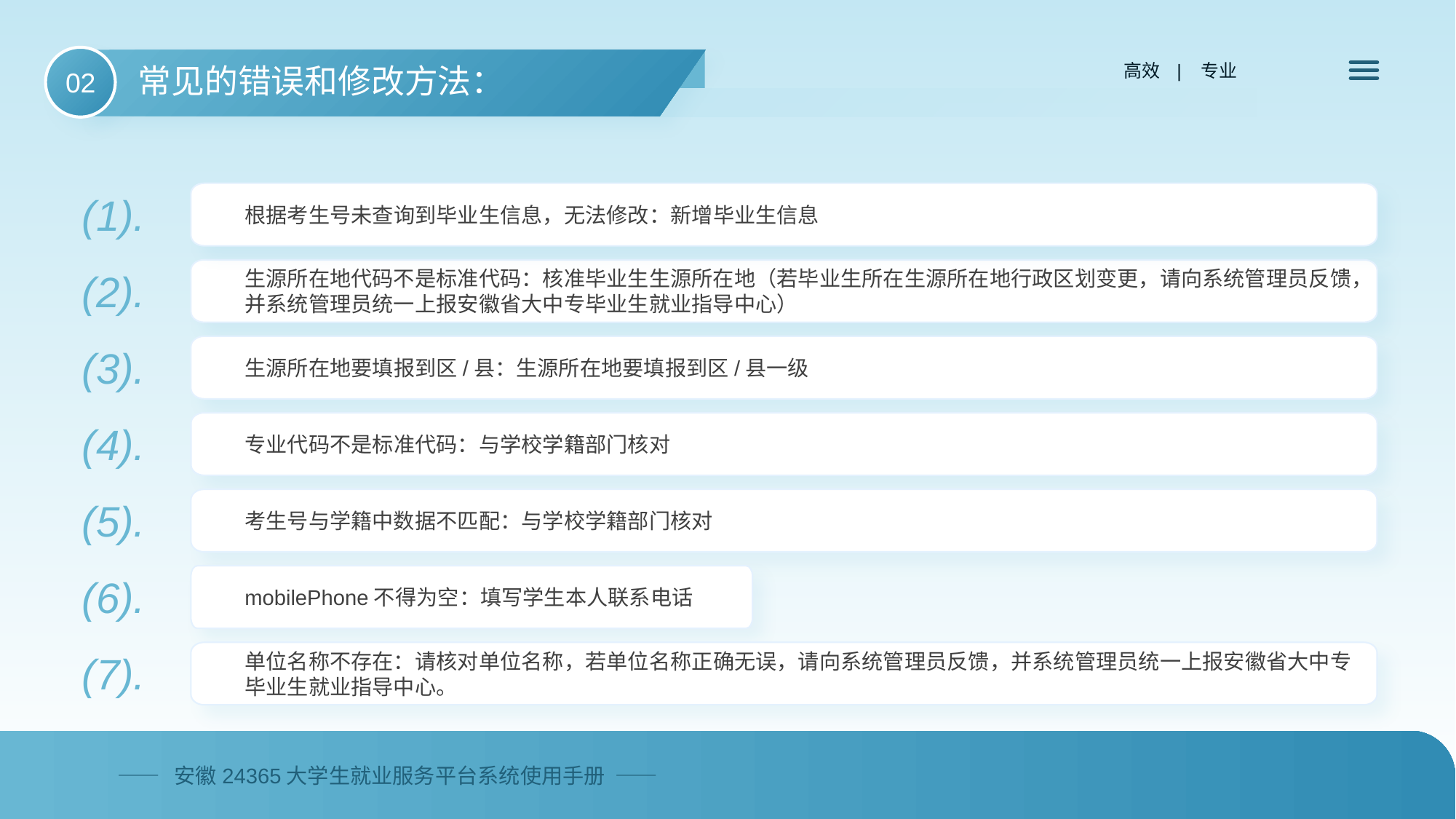

02

常见的错误和修改方法：

  高效   |   专业
(1).
根据考生号未查询到毕业生信息，无法修改：新增毕业生信息
(2).
生源所在地代码不是标准代码：核准毕业生生源所在地（若毕业生所在生源所在地行政区划变更，请向系统管理员反馈，并系统管理员统一上报安徽省大中专毕业生就业指导中心）
(3).
生源所在地要填报到区/县：生源所在地要填报到区/县一级
(4).
专业代码不是标准代码：与学校学籍部门核对
(5).
考生号与学籍中数据不匹配：与学校学籍部门核对
(6).
mobilePhone不得为空：填写学生本人联系电话
(7).
单位名称不存在：请核对单位名称，若单位名称正确无误，请向系统管理员反馈，并系统管理员统一上报安徽省大中专毕业生就业指导中心。

——  安徽24365大学生就业服务平台系统使用手册  ——